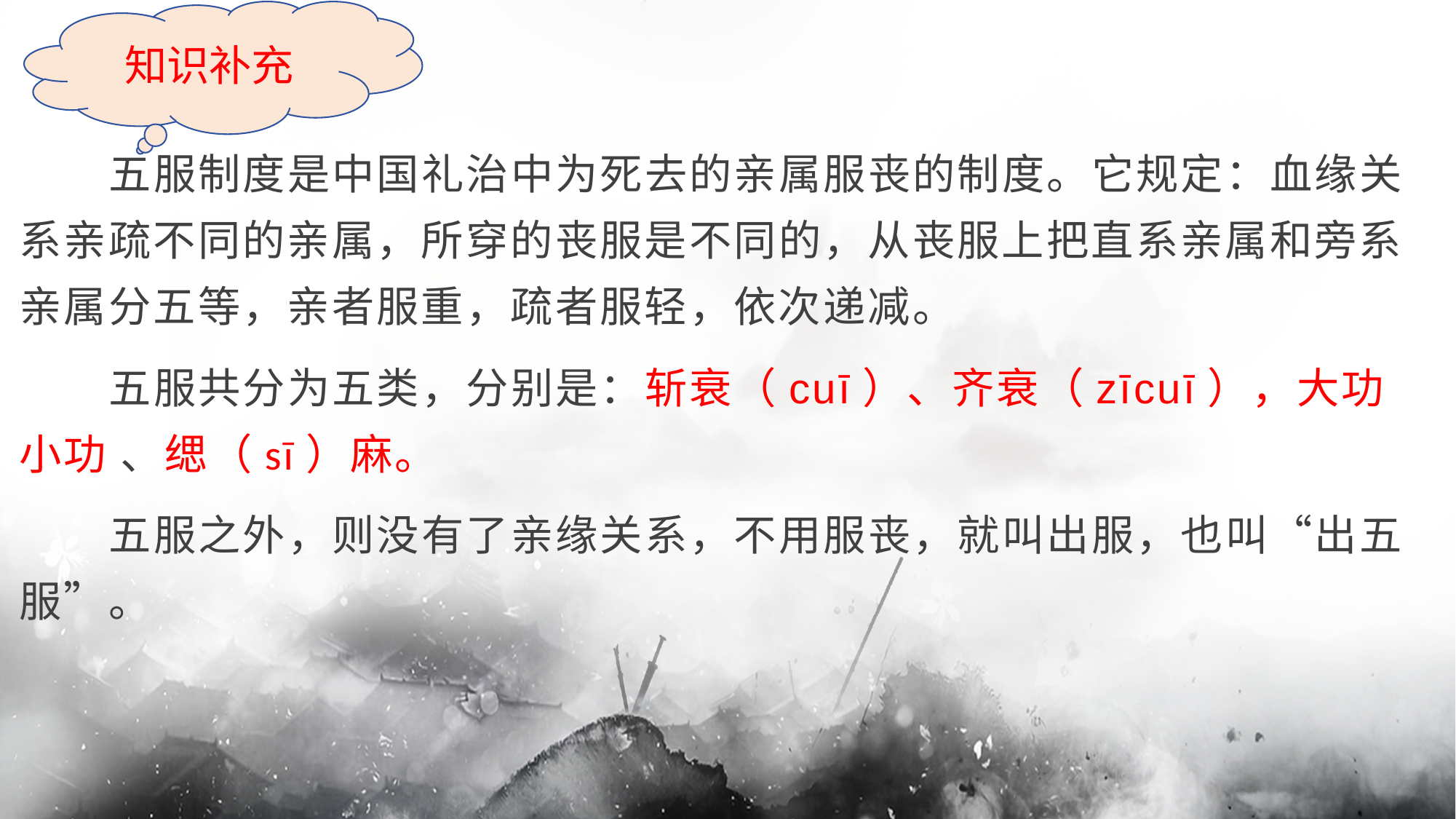

知识补充
五服制度是中国礼治中为死去的亲属服丧的制度。它规定：血缘关系亲疏不同的亲属，所穿的丧服是不同的，从丧服上把直系亲属和旁系亲属分五等，亲者服重，疏者服轻，依次递减。
五服共分为五类，分别是：斩衰（cuī）、齐衰（zīcuī），大功 小功 、缌（sī）麻。
五服之外，则没有了亲缘关系，不用服丧，就叫出服，也叫“出五服”。